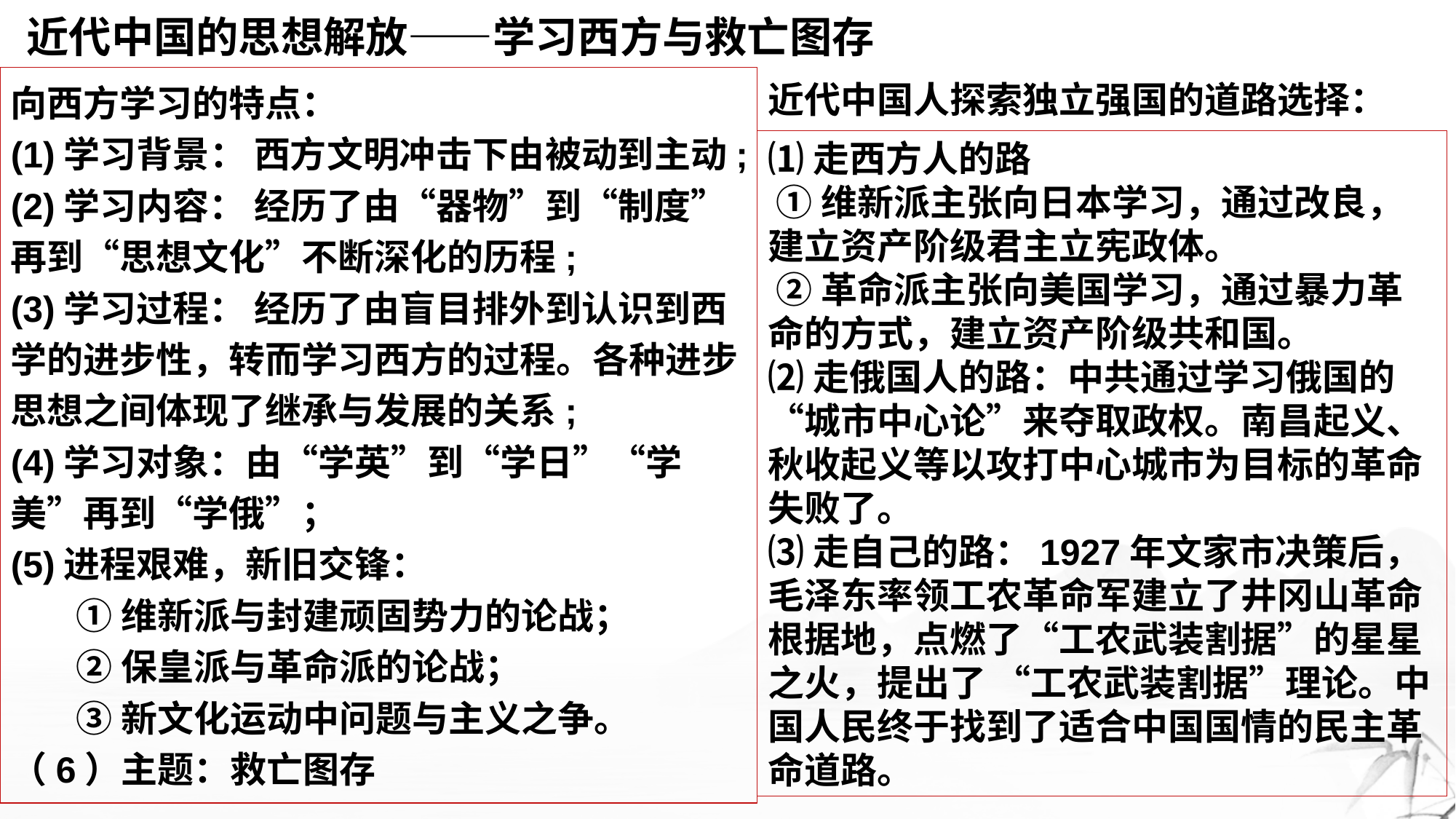

近代中国的思想解放——学习西方与救亡图存
向西方学习的特点：
(1)学习背景： 西方文明冲击下由被动到主动;
(2)学习内容： 经历了由“器物”到“制度”再到“思想文化”不断深化的历程;
(3)学习过程： 经历了由盲目排外到认识到西学的进步性，转而学习西方的过程。各种进步思想之间体现了继承与发展的关系;
(4)学习对象：由“学英”到“学日”“学美”再到“学俄”；
(5)进程艰难，新旧交锋：
        ①维新派与封建顽固势力的论战；
        ②保皇派与革命派的论战；
        ③新文化运动中问题与主义之争。
（6）主题：救亡图存

近代中国人探索独立强国的道路选择：
⑴走西方人的路
 ①维新派主张向日本学习，通过改良，建立资产阶级君主立宪政体。
 ②革命派主张向美国学习，通过暴力革命的方式，建立资产阶级共和国。
⑵走俄国人的路：中共通过学习俄国的“城市中心论”来夺取政权。南昌起义、秋收起义等以攻打中心城市为目标的革命失败了。
⑶走自己的路：1927年文家市决策后，毛泽东率领工农革命军建立了井冈山革命根据地，点燃了“工农武装割据”的星星之火，提出了 “工农武装割据”理论。中国人民终于找到了适合中国国情的民主革命道路。